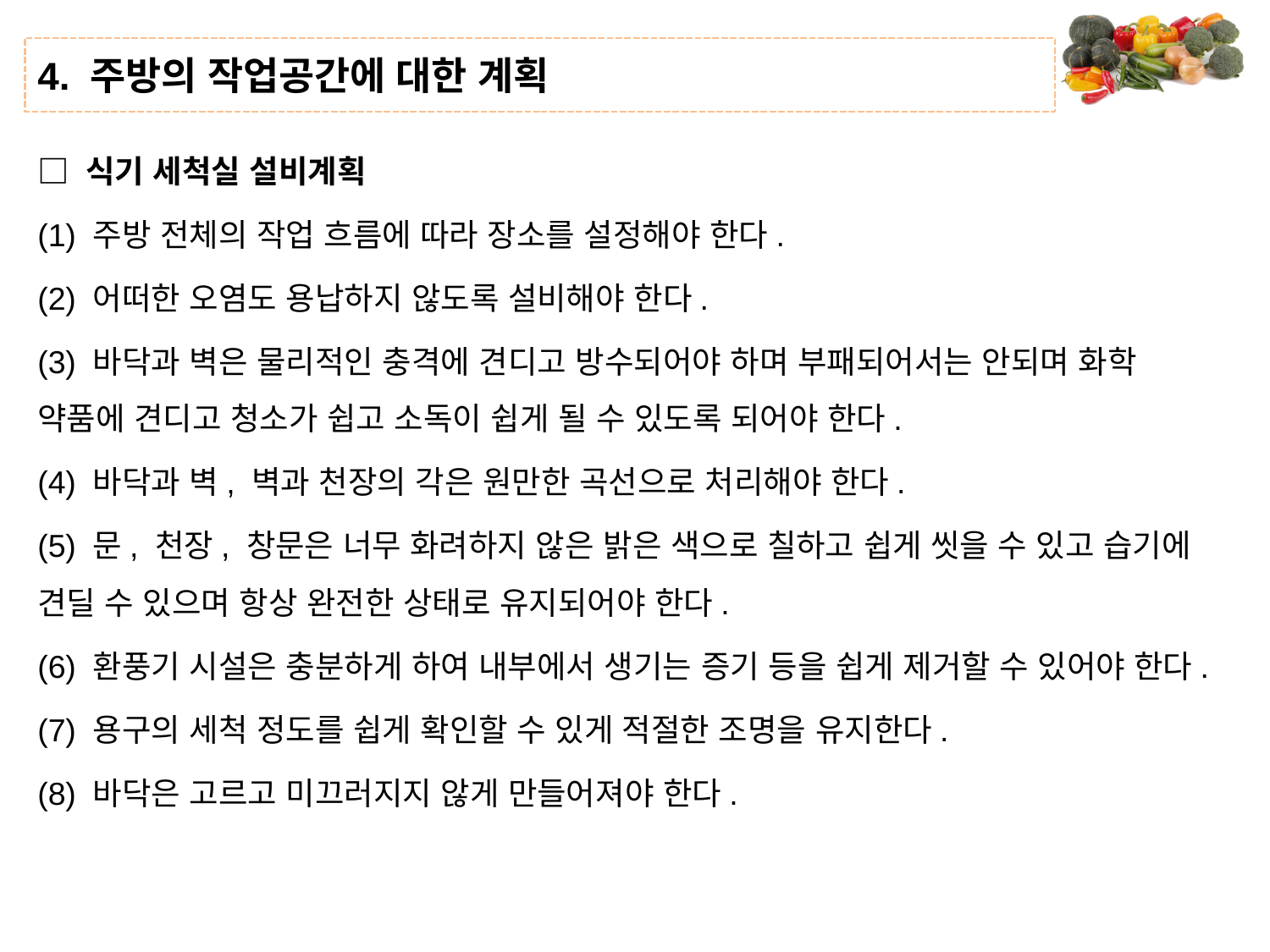

# 4. 주방의 작업공간에 대한 계획
□ 식기 세척실 설비계획
(1) 주방 전체의 작업 흐름에 따라 장소를 설정해야 한다.
(2) 어떠한 오염도 용납하지 않도록 설비해야 한다.
(3) 바닥과 벽은 물리적인 충격에 견디고 방수되어야 하며 부패되어서는 안되며 화학 약품에 견디고 청소가 쉽고 소독이 쉽게 될 수 있도록 되어야 한다.
(4) 바닥과 벽, 벽과 천장의 각은 원만한 곡선으로 처리해야 한다.
(5) 문, 천장, 창문은 너무 화려하지 않은 밝은 색으로 칠하고 쉽게 씻을 수 있고 습기에 견딜 수 있으며 항상 완전한 상태로 유지되어야 한다.
(6) 환풍기 시설은 충분하게 하여 내부에서 생기는 증기 등을 쉽게 제거할 수 있어야 한다.
(7) 용구의 세척 정도를 쉽게 확인할 수 있게 적절한 조명을 유지한다.
(8) 바닥은 고르고 미끄러지지 않게 만들어져야 한다.